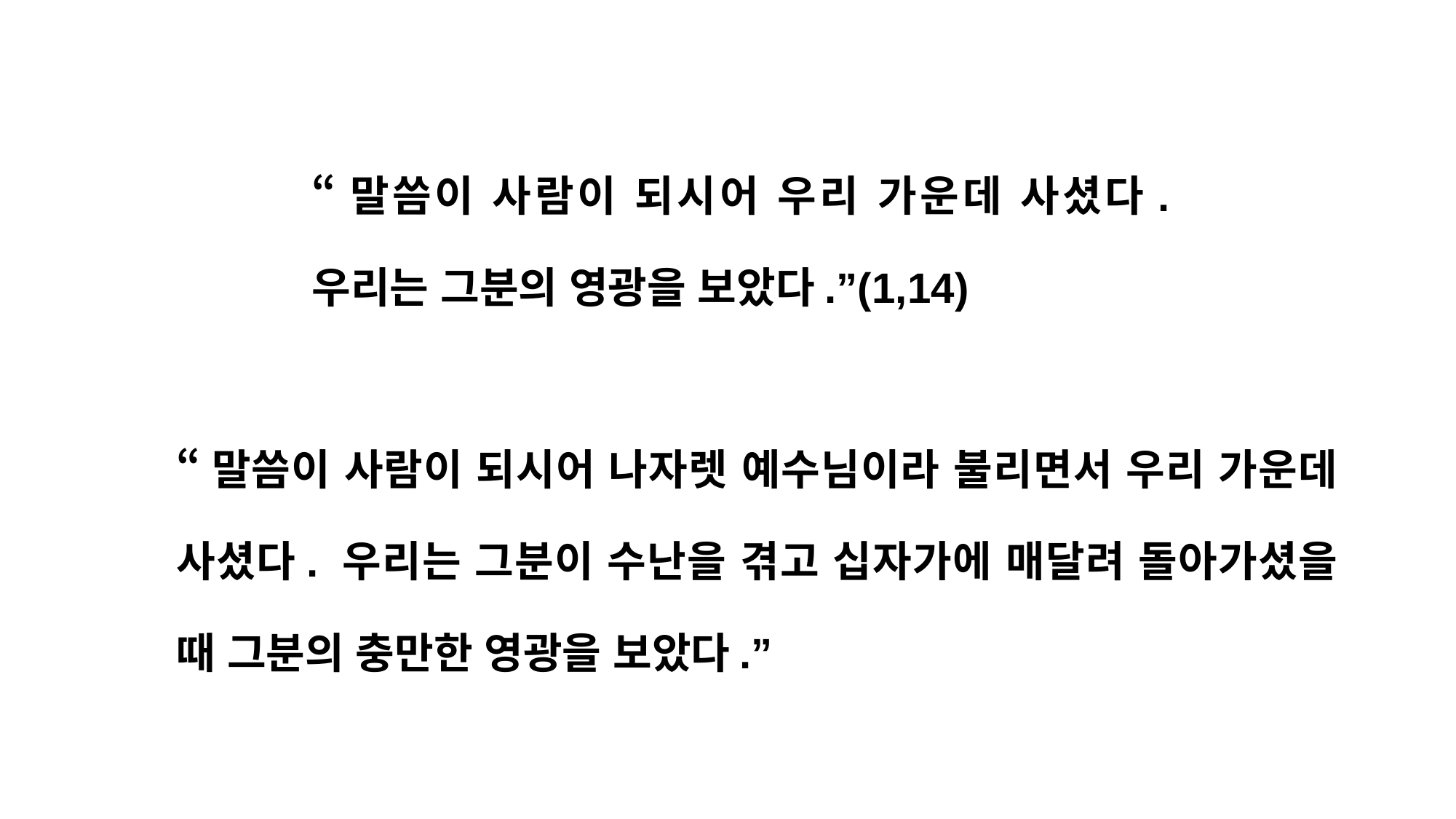

“말씀이 사람이 되시어 우리 가운데 사셨다. 우리는 그분의 영광을 보았다.”(1,14)
“말씀이 사람이 되시어 나자렛 예수님이라 불리면서 우리 가운데 사셨다. 우리는 그분이 수난을 겪고 십자가에 매달려 돌아가셨을 때 그분의 충만한 영광을 보았다.”